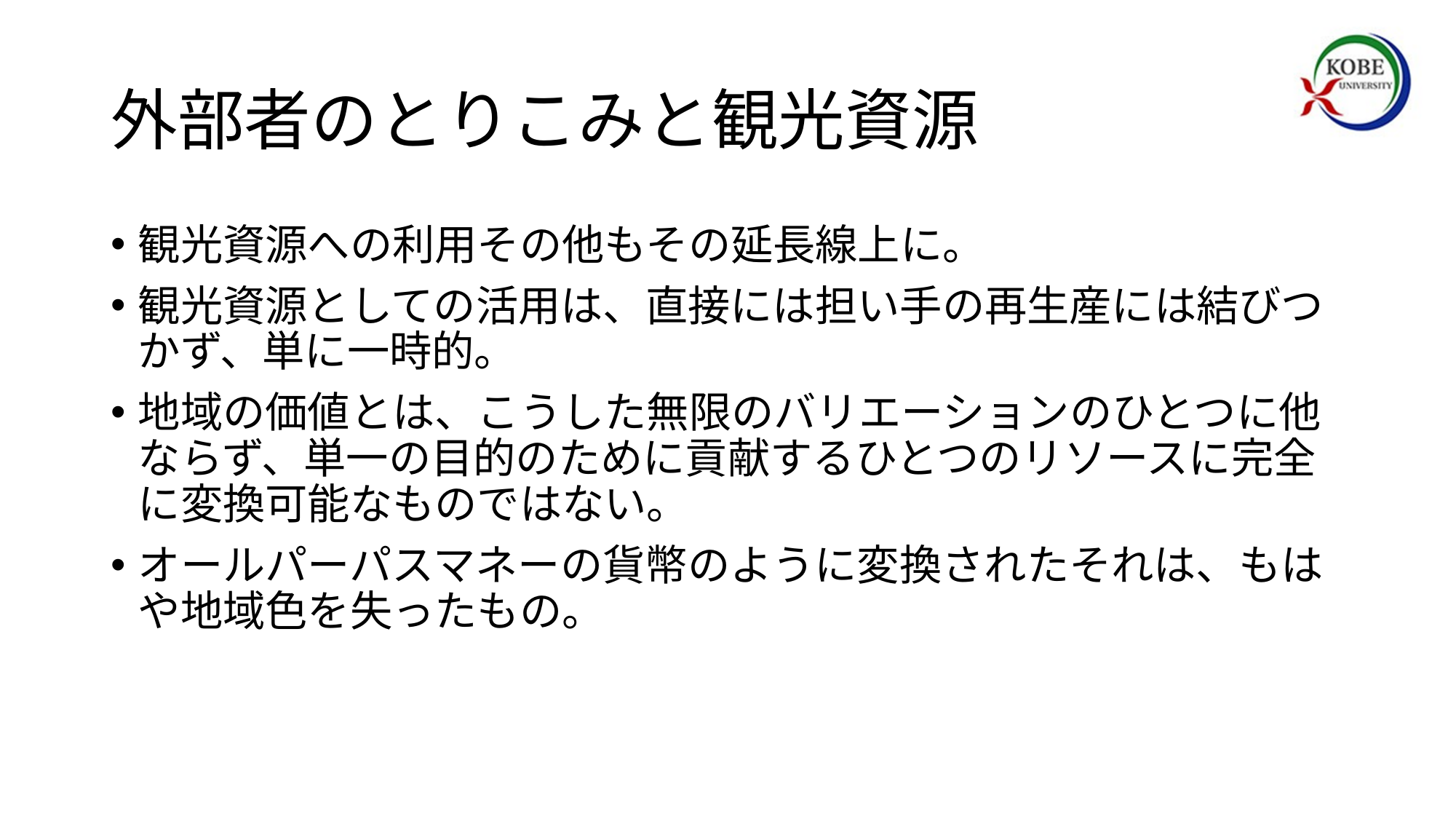

# 外部者のとりこみと観光資源
観光資源への利用その他もその延長線上に。
観光資源としての活用は、直接には担い手の再生産には結びつかず、単に一時的。
地域の価値とは、こうした無限のバリエーションのひとつに他ならず、単一の目的のために貢献するひとつのリソースに完全に変換可能なものではない。
オールパーパスマネーの貨幣のように変換されたそれは、もはや地域色を失ったもの。